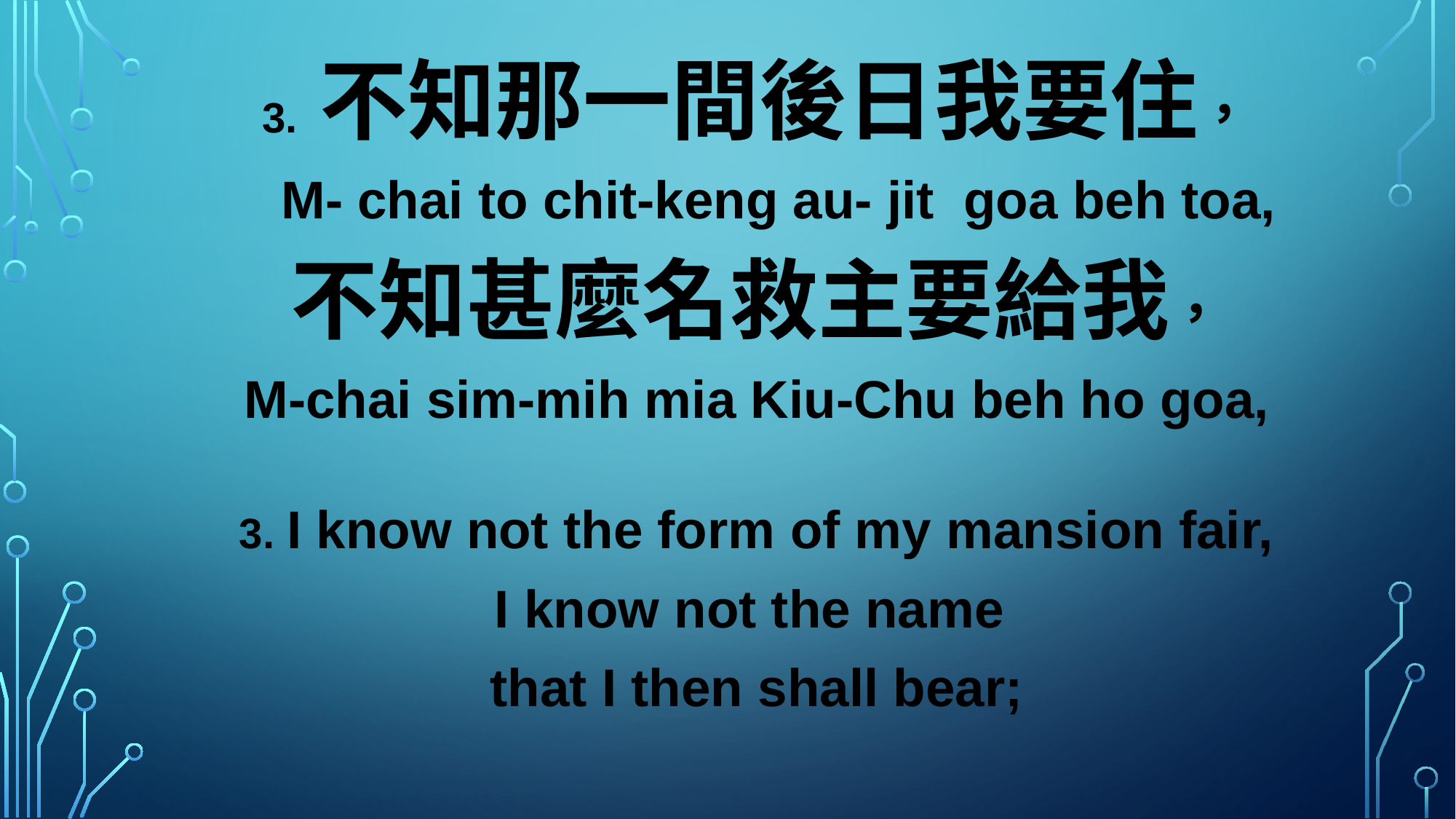

3. 不知那一間後日我要住，
   M- chai to chit-keng au- jit  goa beh toa,
不知甚麼名救主要給我，
M-chai sim-mih mia Kiu-Chu beh ho goa,

3. I know not the form of my mansion fair,
I know not the name
that I then shall bear;